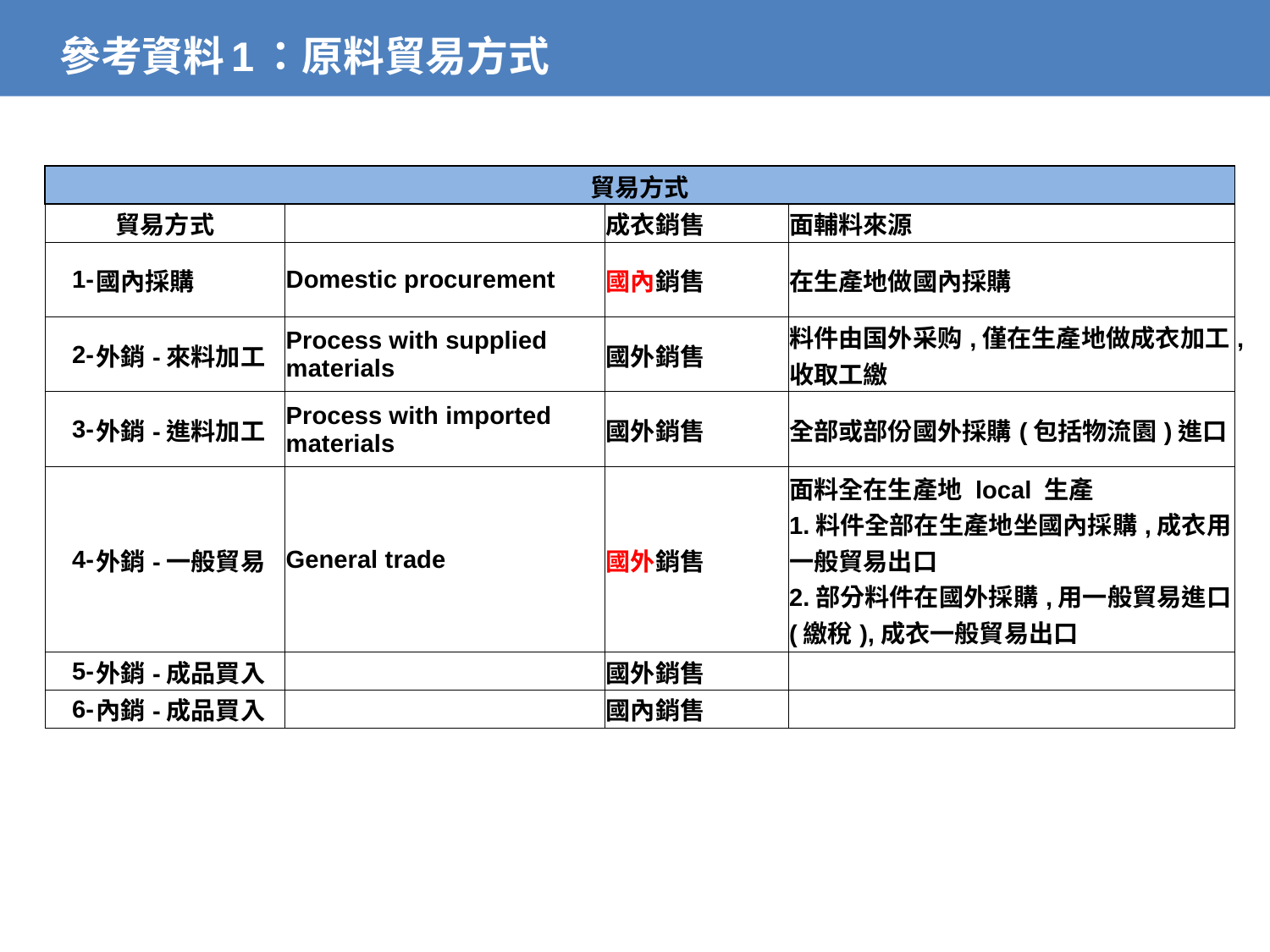

# 參考資料1：原料貿易方式
| 貿易方式 |  |  |  |  |
| --- | --- | --- | --- | --- |
| 貿易方式 |  |  | 成衣銷售 | 面輔料來源 |
| 1- | 國內採購 | Domestic procurement | 國內銷售 | 在生產地做國內採購 |
| 2- | 外銷-來料加工 | Process with supplied materials | 國外銷售 | 料件由国外采购,僅在生產地做成衣加工,收取工繳 |
| 3- | 外銷-進料加工 | Process with imported materials | 國外銷售 | 全部或部份國外採購(包括物流園)進口 |
| 4- | 外銷-一般貿易 | General trade | 國外銷售 | 面料全在生產地 local 生產 1.料件全部在生產地坐國內採購,成衣用一般貿易出口 2.部分料件在國外採購,用一般貿易進口(繳稅),成衣一般貿易出口 |
| 5- | 外銷-成品買入 |  | 國外銷售 |  |
| 6- | 內銷-成品買入 |  | 國內銷售 |  |